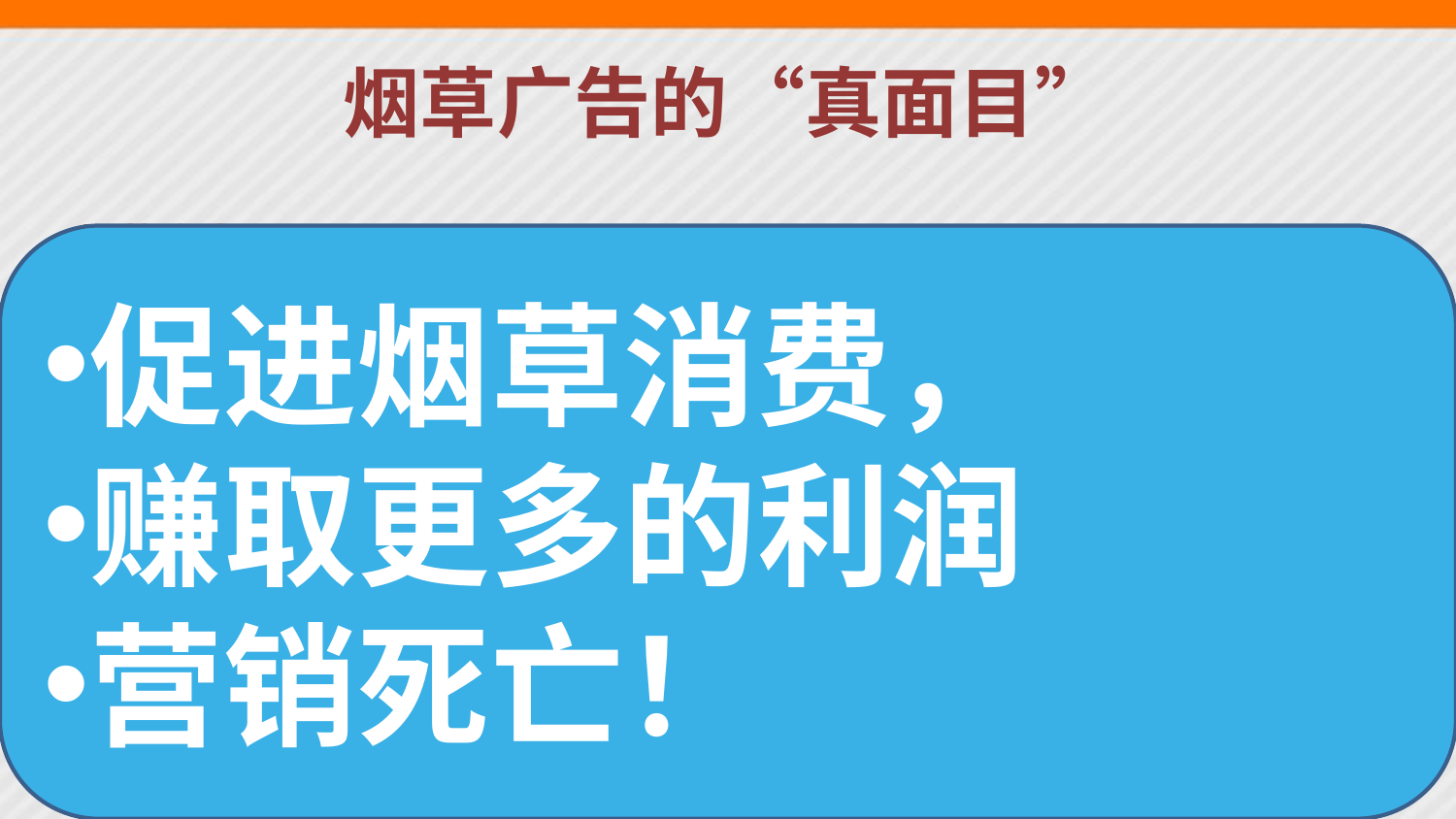

# 烟草广告的“真面目”

烟草广告：
任何形式的商业性宣传、推介或活动，其目的、效果或可能的效果在于直接或间接地推销烟草制品或促进烟草使用

其作用在于：
研究表明，烟草广告会引发戒烟者强烈的吸烟愿望，并导致其复吸
烟草业试图通过做广告让人们认为烟草使用是一种常见的、具有社会可接受性的行为，并且弱化关于烟草健康后果的警告
烟草营销活动取得政治影响，以便弱化控烟立法和政策

促进烟草消费，
赚取更多的利润
营销死亡！